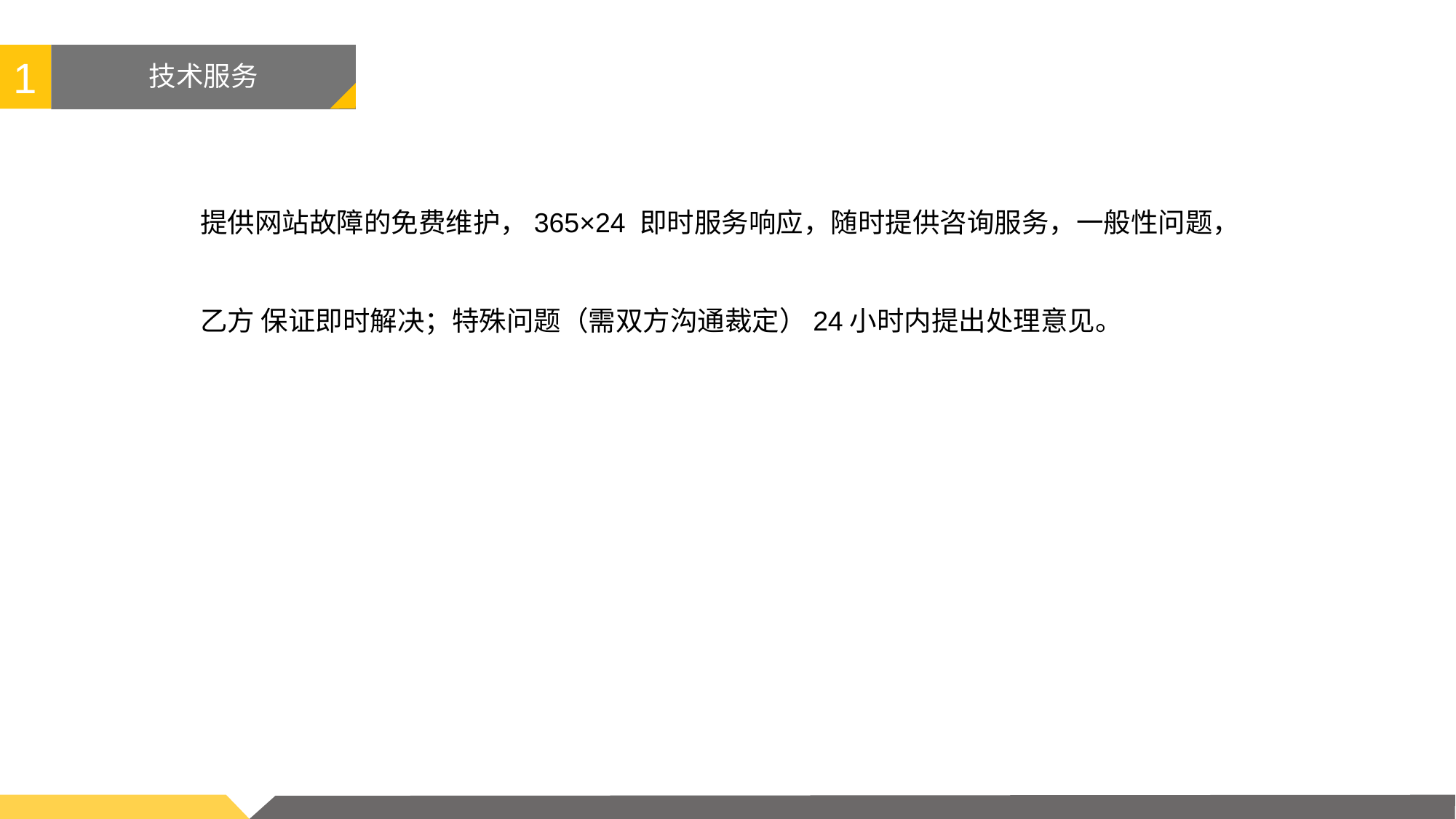

1
# 技术服务

提供网站故障的免费维护，365×24 即时服务响应，随时提供咨询服务，一般性问题，
乙方 保证即时解决；特殊问题（需双方沟通裁定）24小时内提出处理意见。